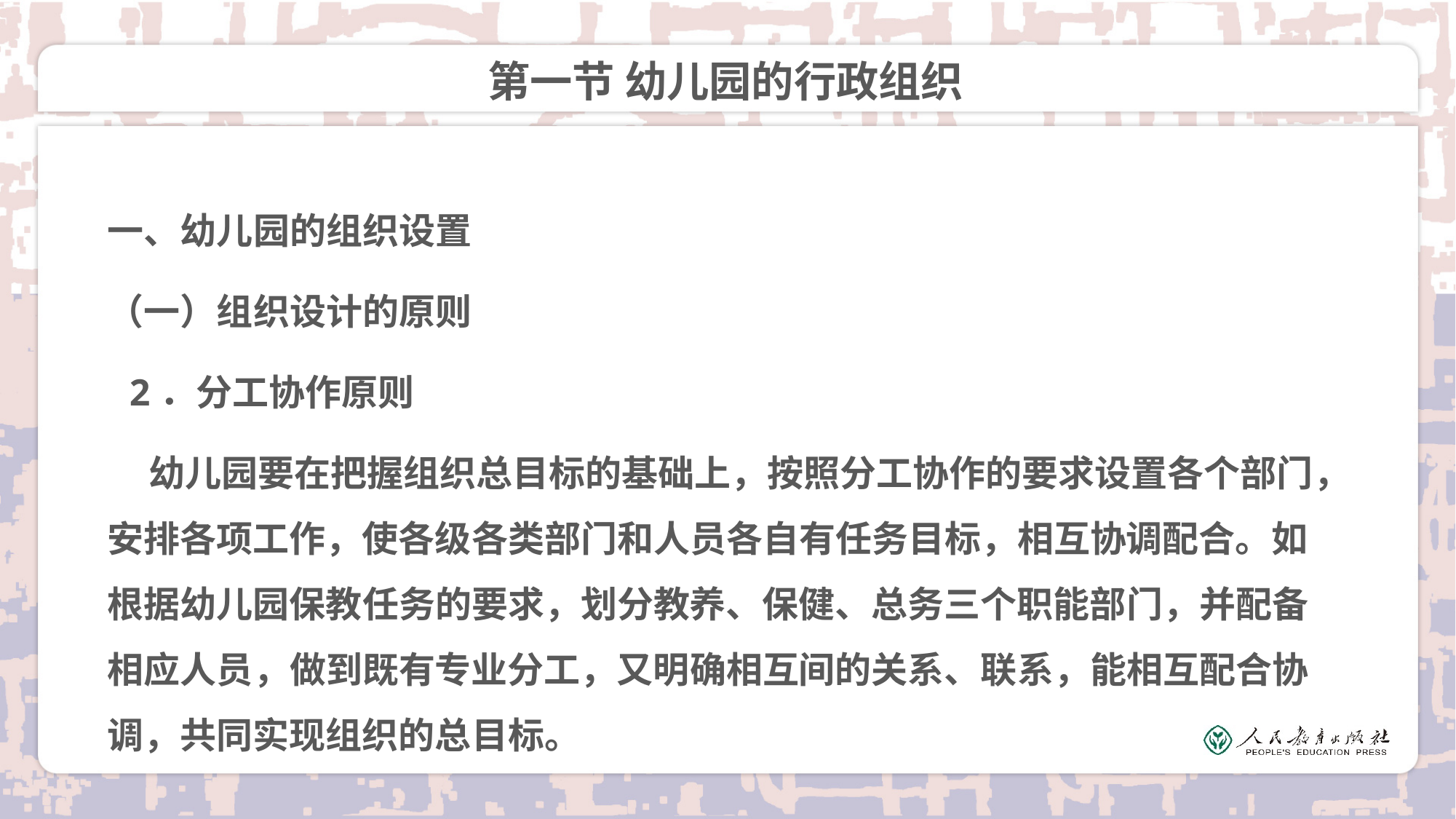

# 第一节 幼儿园的行政组织
一、幼儿园的组织设置
（一）组织设计的原则
 2．分工协作原则
    幼儿园要在把握组织总目标的基础上，按照分工协作的要求设置各个部门，安排各项工作，使各级各类部门和人员各自有任务目标，相互协调配合。如根据幼儿园保教任务的要求，划分教养、保健、总务三个职能部门，并配备相应人员，做到既有专业分工，又明确相互间的关系、联系，能相互配合协调，共同实现组织的总目标。